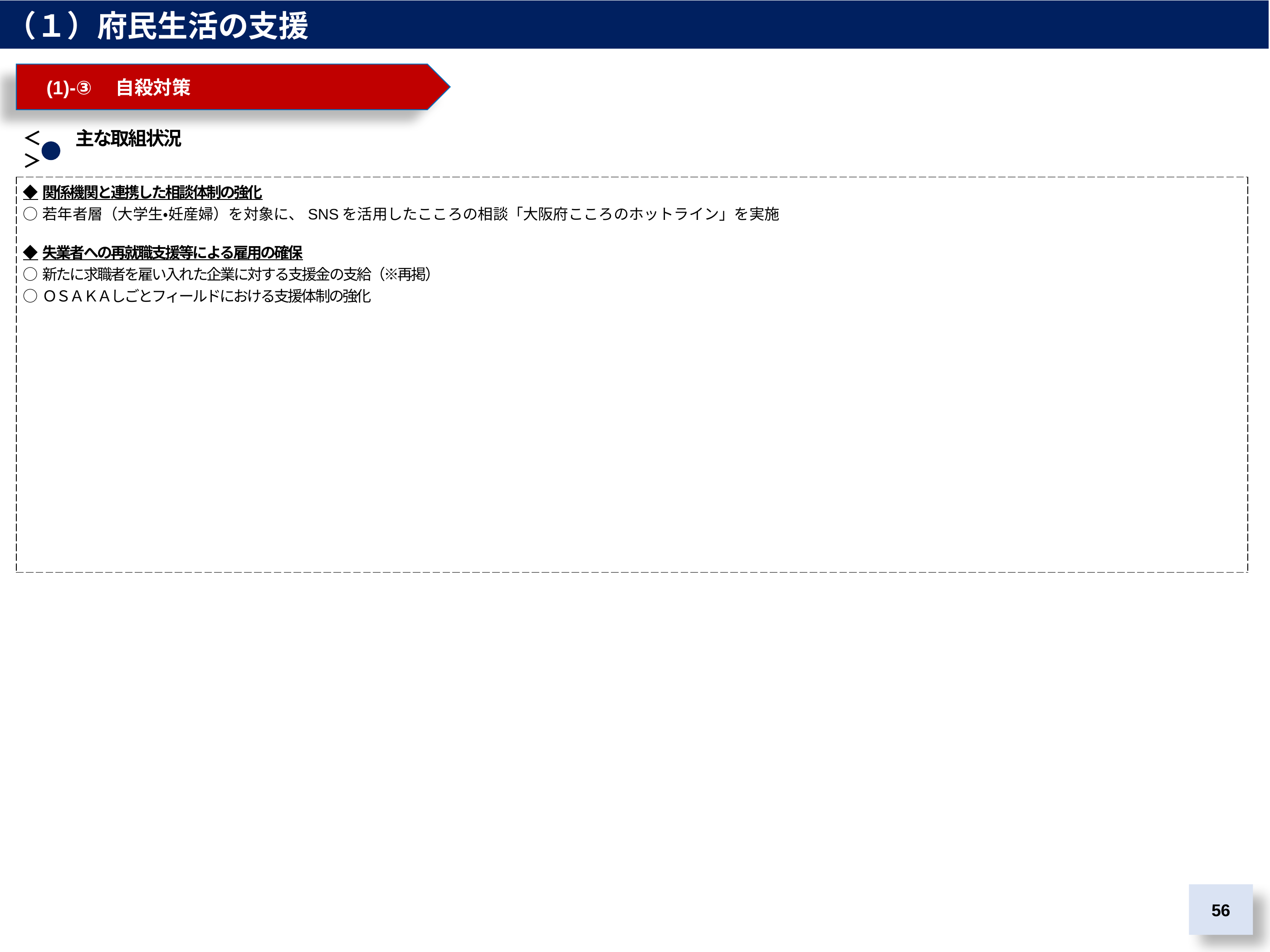

（１）府民生活の支援
　(1)-③　自殺対策
＜　　主な取組状況＞

| ◆関係機関と連携した相談体制の強化 ○若年者層（大学生・妊産婦）を対象に、SNSを活用したこころの相談「大阪府こころのホットライン」を実施 ◆失業者への再就職支援等による雇用の確保 ○新たに求職者を雇い入れた企業に対する支援金の支給（※再掲） ○ＯＳＡＫＡしごとフィールドにおける支援体制の強化 |
| --- |
56